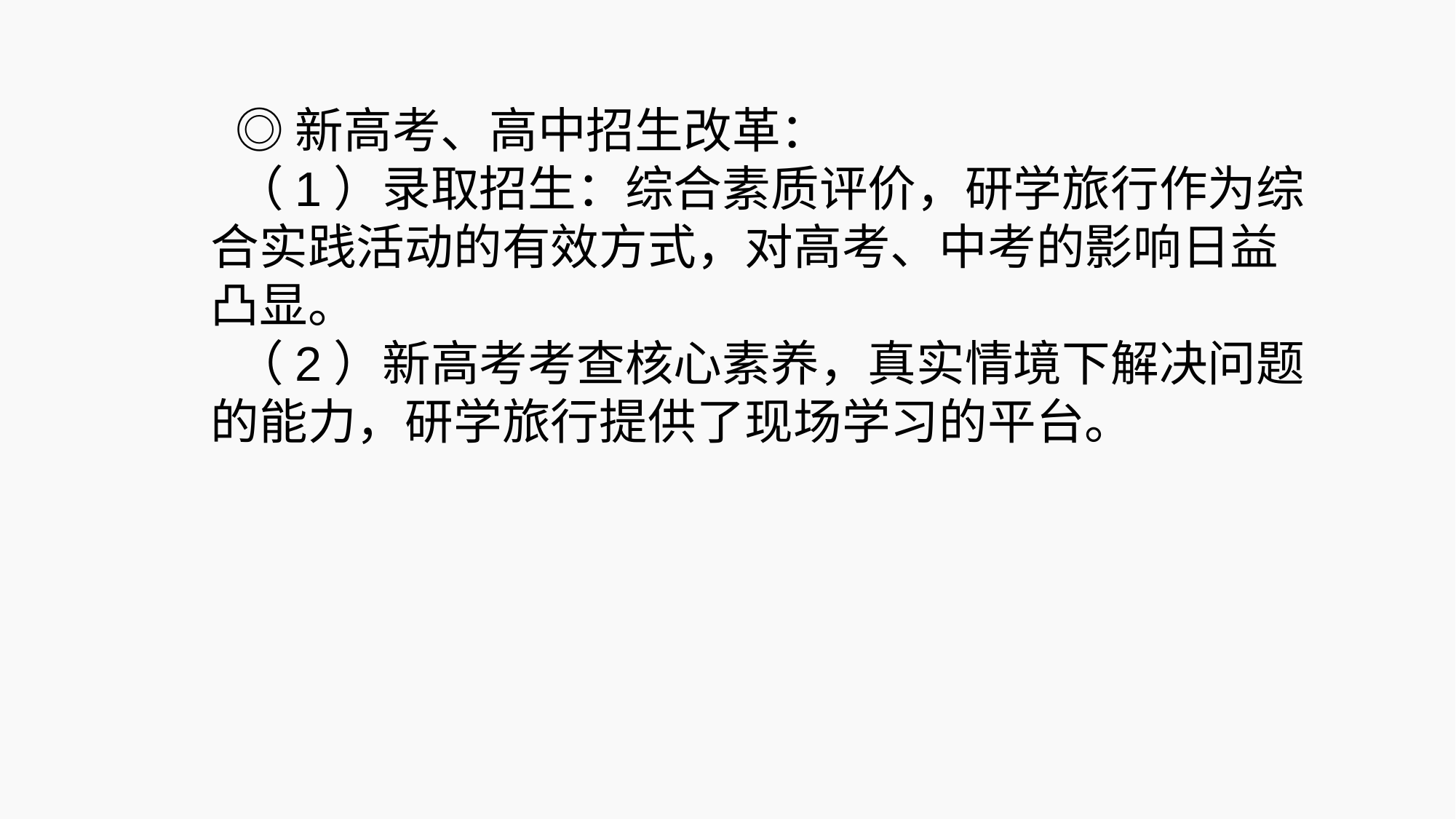

◎新高考、高中招生改革：
（1）录取招生：综合素质评价，研学旅行作为综合实践活动的有效方式，对高考、中考的影响日益凸显。
（2）新高考考查核心素养，真实情境下解决问题的能力，研学旅行提供了现场学习的平台。